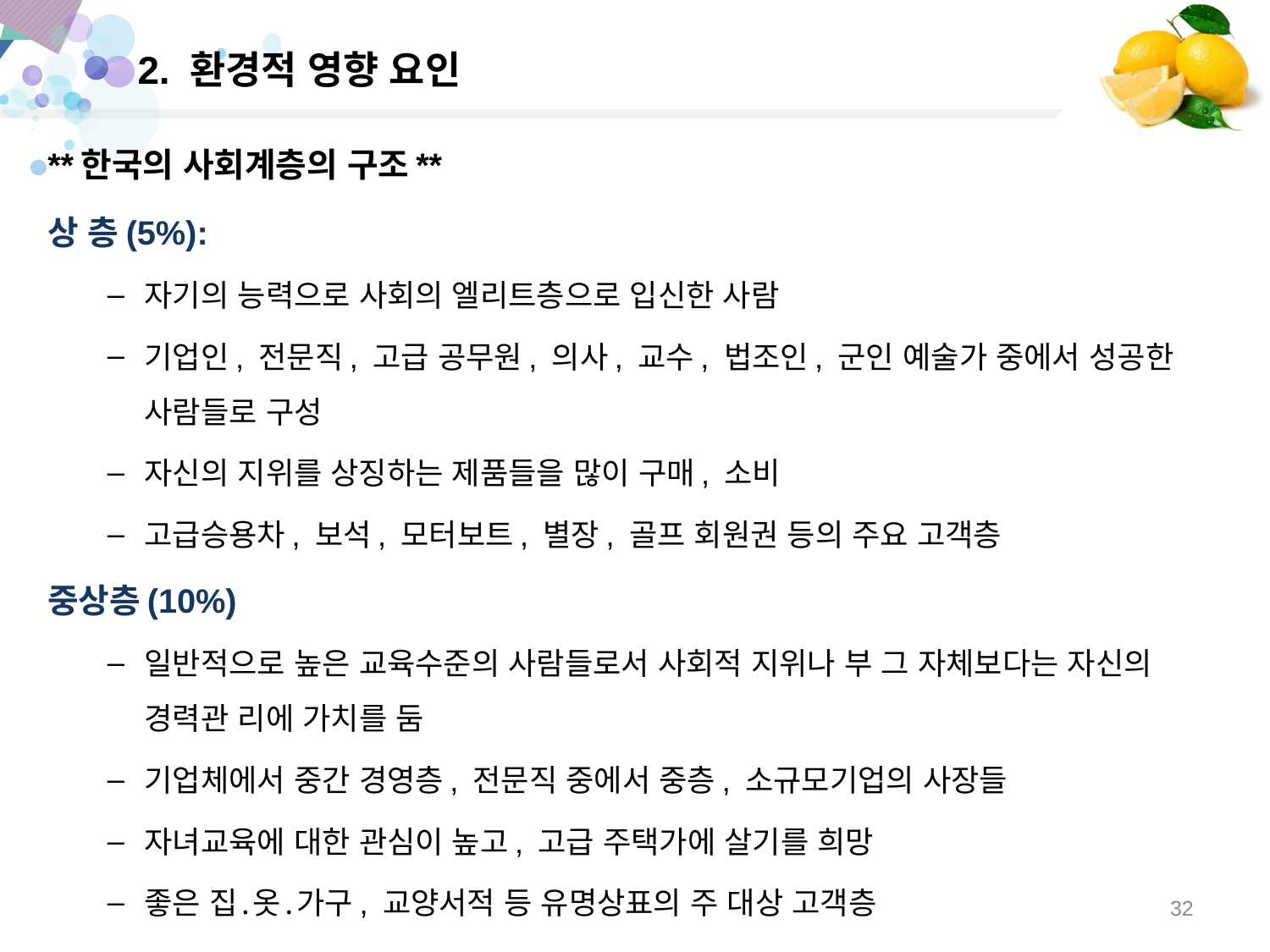

2. 환경적 영향 요인
**한국의 사회계층의 구조**
상 층(5%):
자기의 능력으로 사회의 엘리트층으로 입신한 사람
기업인, 전문직, 고급 공무원, 의사, 교수, 법조인, 군인 예술가 중에서 성공한 사람들로 구성
자신의 지위를 상징하는 제품들을 많이 구매, 소비
고급승용차, 보석, 모터보트, 별장, 골프 회원권 등의 주요 고객층
중상층(10%)
일반적으로 높은 교육수준의 사람들로서 사회적 지위나 부 그 자체보다는 자신의 경력관 리에 가치를 둠
기업체에서 중간 경영층, 전문직 중에서 중층, 소규모기업의 사장들
자녀교육에 대한 관심이 높고, 고급 주택가에 살기를 희망
좋은 집․옷․가구, 교양서적 등 유명상표의 주 대상 고객층

32